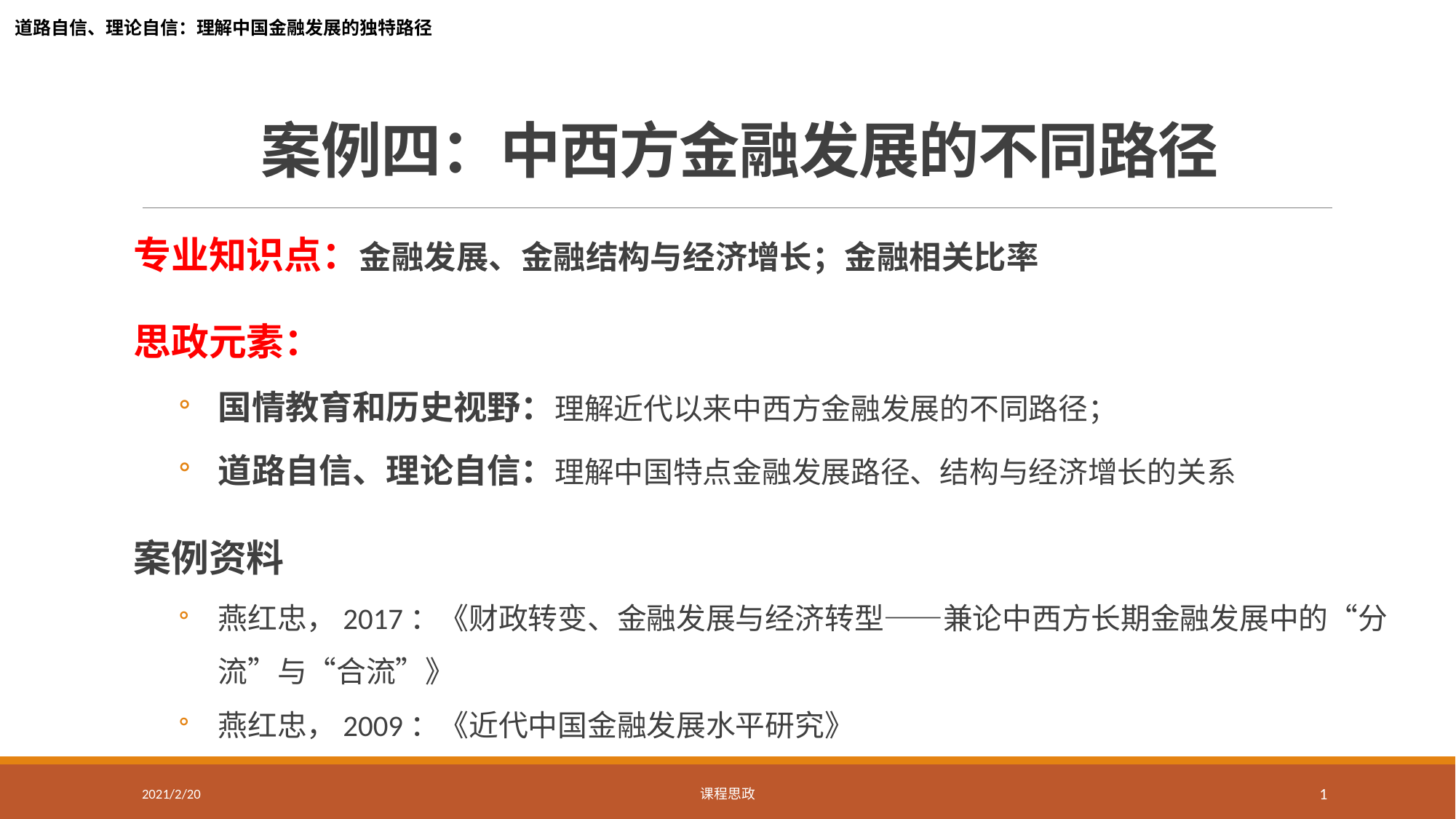

道路自信、理论自信：理解中国金融发展的独特路径
# 案例四：中西方金融发展的不同路径
专业知识点：金融发展、金融结构与经济增长；金融相关比率
思政元素：
国情教育和历史视野：理解近代以来中西方金融发展的不同路径；
道路自信、理论自信：理解中国特点金融发展路径、结构与经济增长的关系
案例资料
燕红忠，2017：《财政转变、金融发展与经济转型——兼论中西方长期金融发展中的“分流”与“合流”》
燕红忠，2009：《近代中国金融发展水平研究》
2021/2/20
课程思政
1